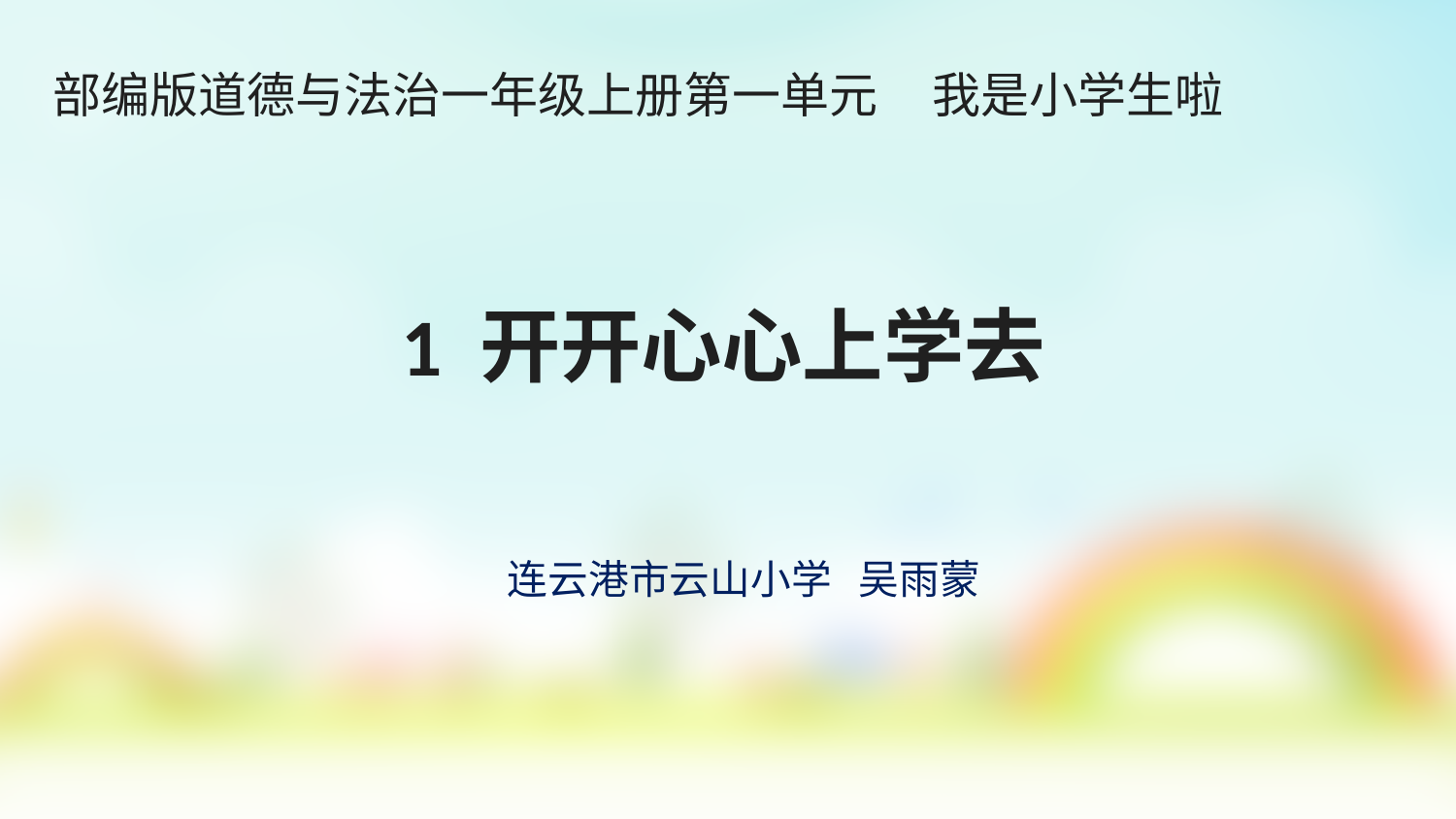

部编版道德与法治一年级上册第一单元     我是小学生啦
# 1 开开心心上学去
连云港市云山小学   吴雨蒙